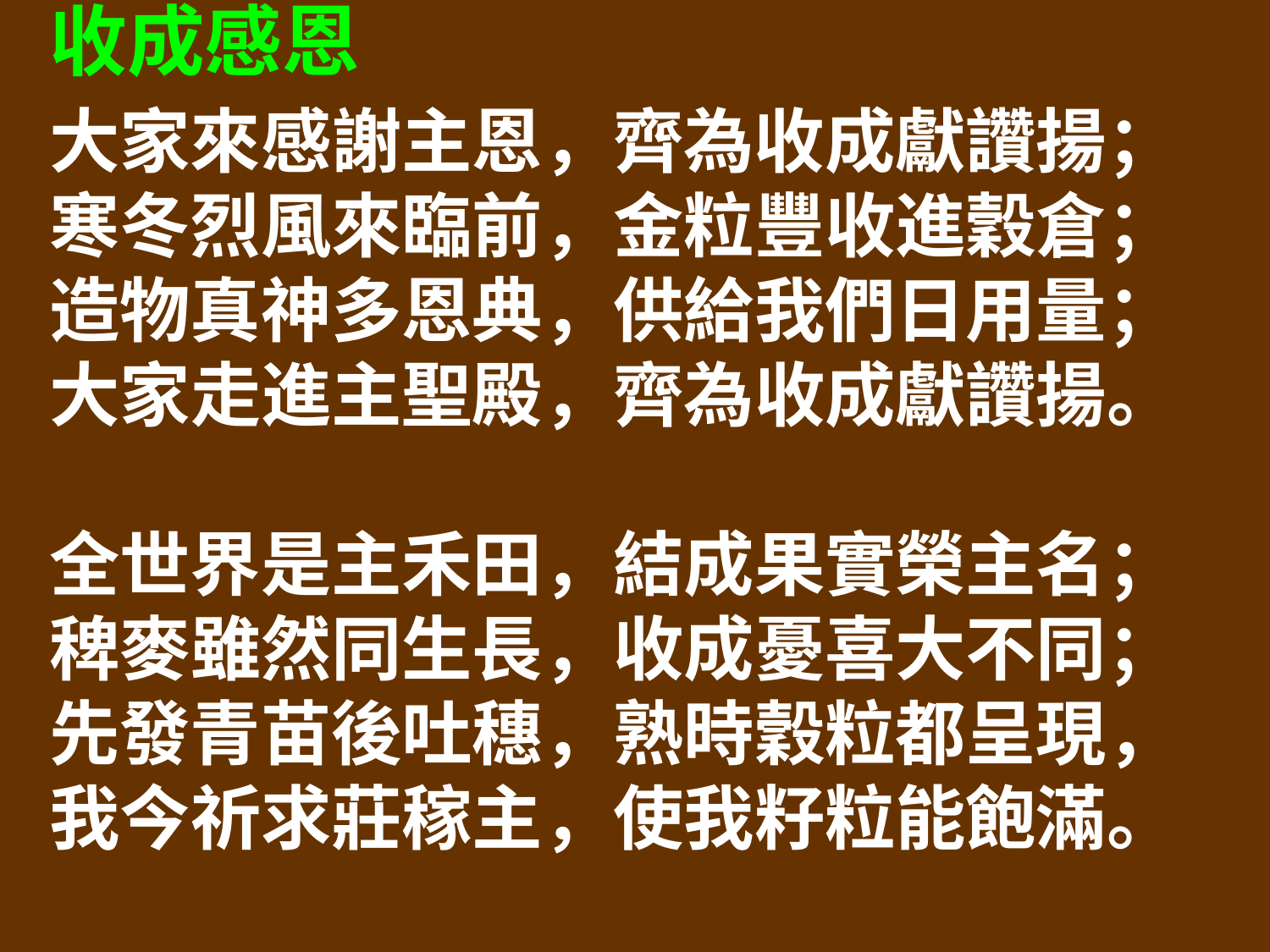

收成感恩
大家來感謝主恩，齊為收成獻讚揚；
寒冬烈風來臨前，金粒豐收進穀倉；
造物真神多恩典，供給我們日用量；
大家走進主聖殿，齊為收成獻讚揚。

全世界是主禾田，結成果實榮主名；
稗麥雖然同生長，收成憂喜大不同；
先發青苗後吐穗，熟時穀粒都呈現，
我今祈求莊稼主，使我籽粒能飽滿。